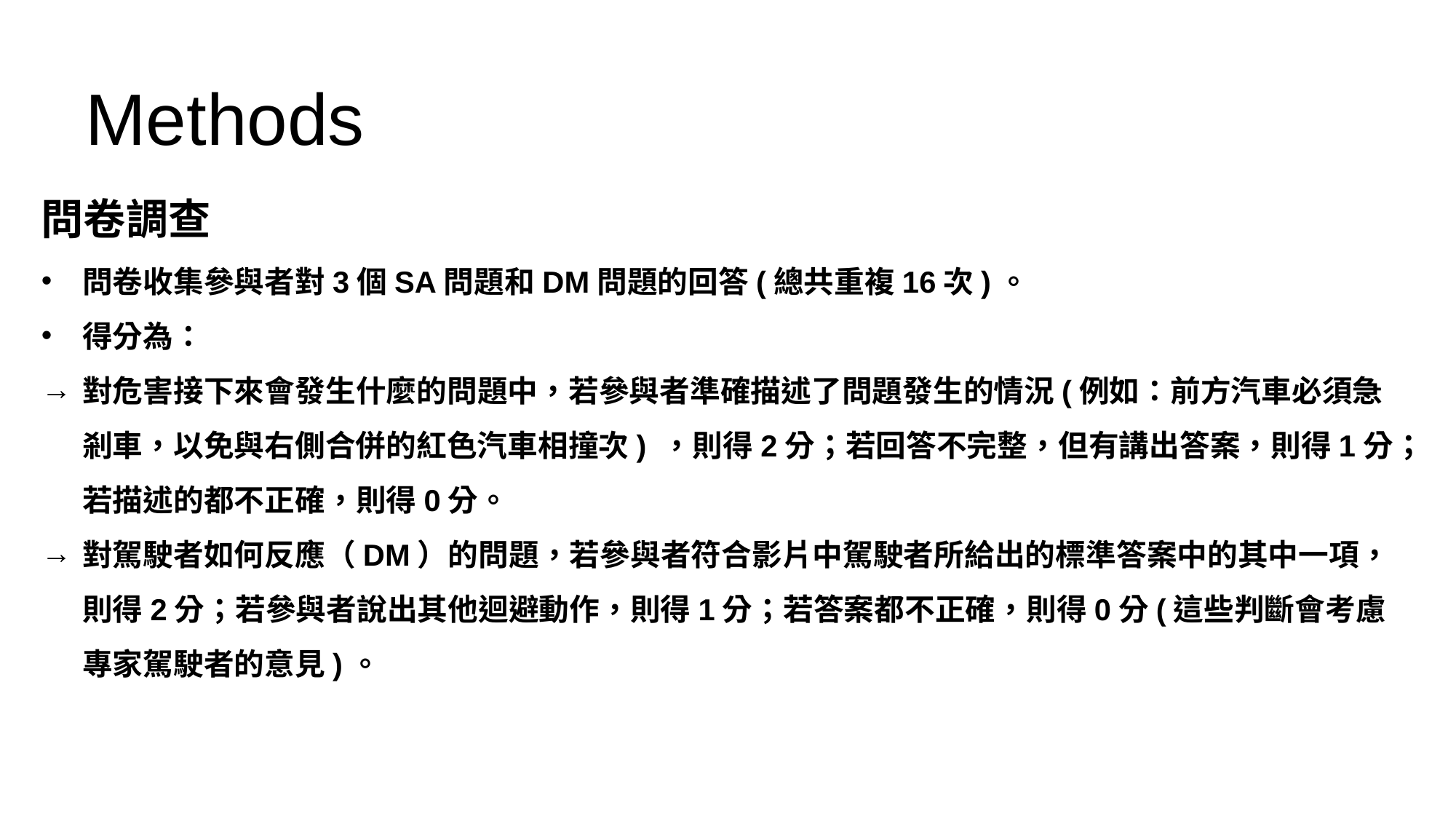

Methods
問卷調查
問卷收集參與者對3個SA問題和DM問題的回答(總共重複16次)。
得分為：
對危害接下來會發生什麼的問題中，若參與者準確描述了問題發生的情況(例如：前方汽車必須急剎車，以免與右側合併的紅色汽車相撞次) ，則得2分；若回答不完整，但有講出答案，則得1分；若描述的都不正確，則得0分。
對駕駛者如何反應（DM）的問題，若參與者符合影片中駕駛者所給出的標準答案中的其中一項，則得2分；若參與者說出其他迴避動作，則得1分；若答案都不正確，則得0分(這些判斷會考慮專家駕駛者的意見)。